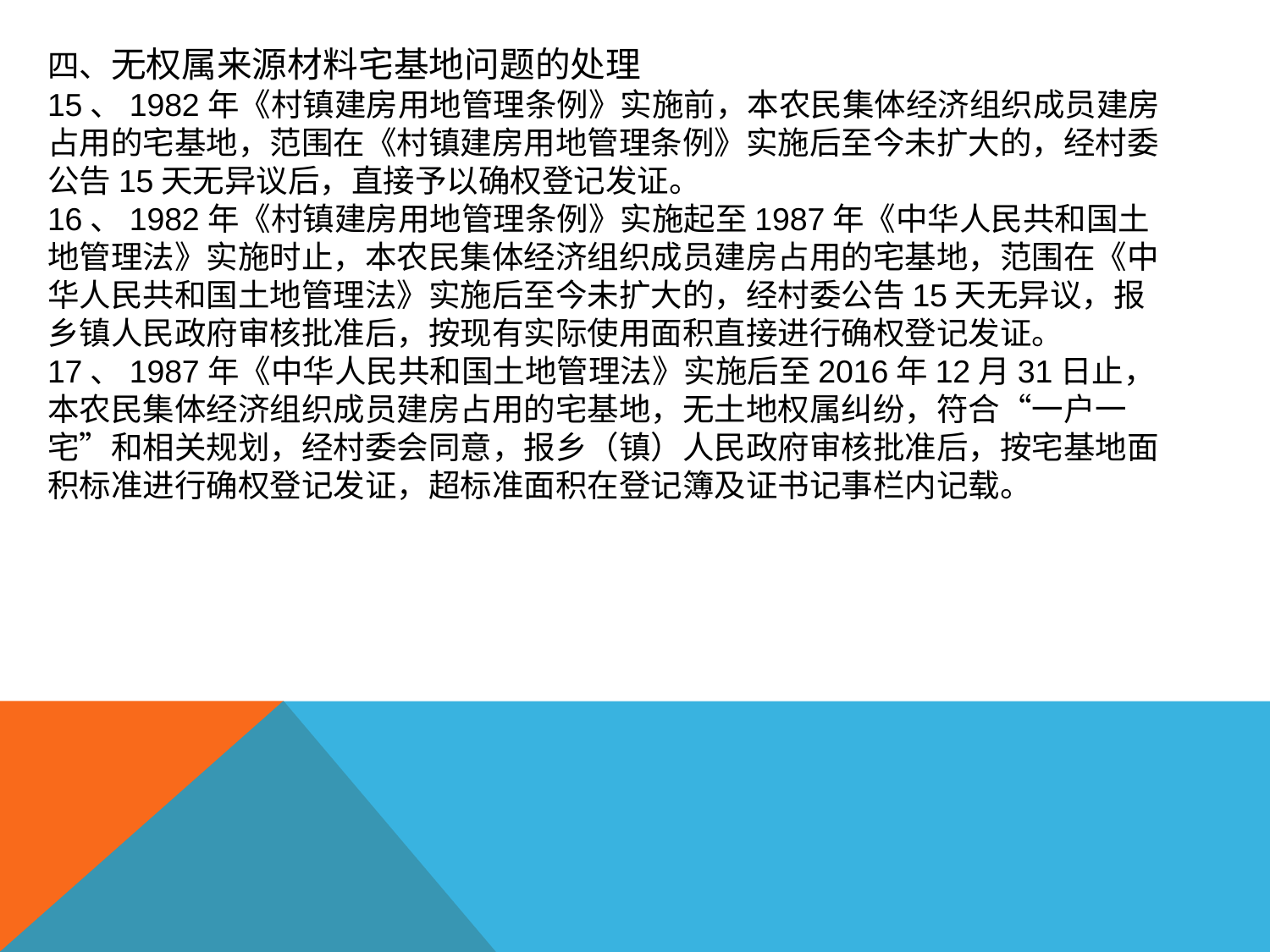

四、无权属来源材料宅基地问题的处理
15、1982年《村镇建房用地管理条例》实施前，本农民集体经济组织成员建房占用的宅基地，范围在《村镇建房用地管理条例》实施后至今未扩大的，经村委公告15天无异议后，直接予以确权登记发证。
16、1982年《村镇建房用地管理条例》实施起至1987年《中华人民共和国土地管理法》实施时止，本农民集体经济组织成员建房占用的宅基地，范围在《中华人民共和国土地管理法》实施后至今未扩大的，经村委公告15天无异议，报乡镇人民政府审核批准后，按现有实际使用面积直接进行确权登记发证。
17、1987年《中华人民共和国土地管理法》实施后至2016年12月31日止，本农民集体经济组织成员建房占用的宅基地，无土地权属纠纷，符合“一户一宅”和相关规划，经村委会同意，报乡（镇）人民政府审核批准后，按宅基地面积标准进行确权登记发证，超标准面积在登记簿及证书记事栏内记载。